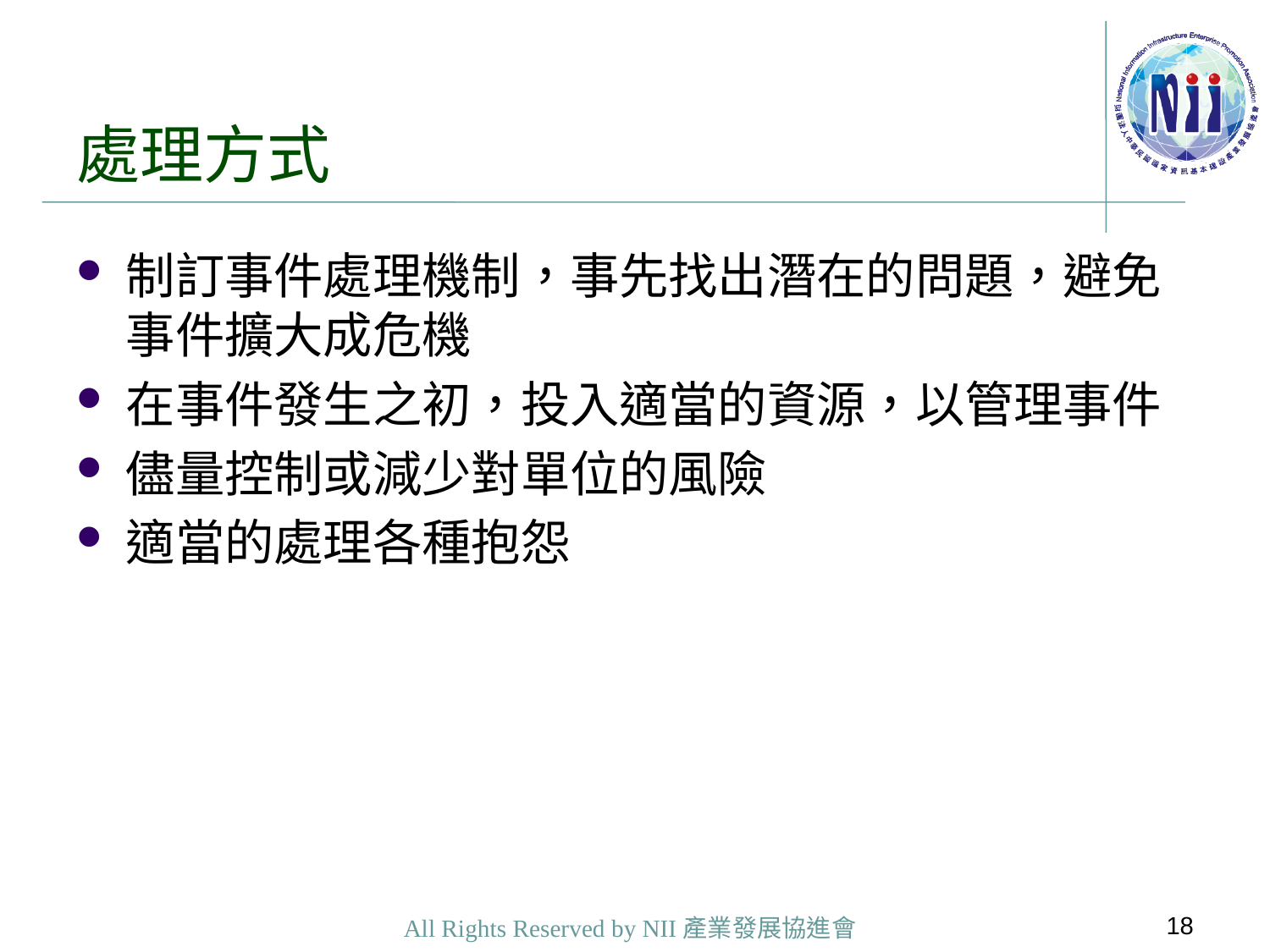

# 處理方式
制訂事件處理機制，事先找出潛在的問題，避免事件擴大成危機
在事件發生之初，投入適當的資源，以管理事件
儘量控制或減少對單位的風險
適當的處理各種抱怨
18
All Rights Reserved by NII產業發展協進會